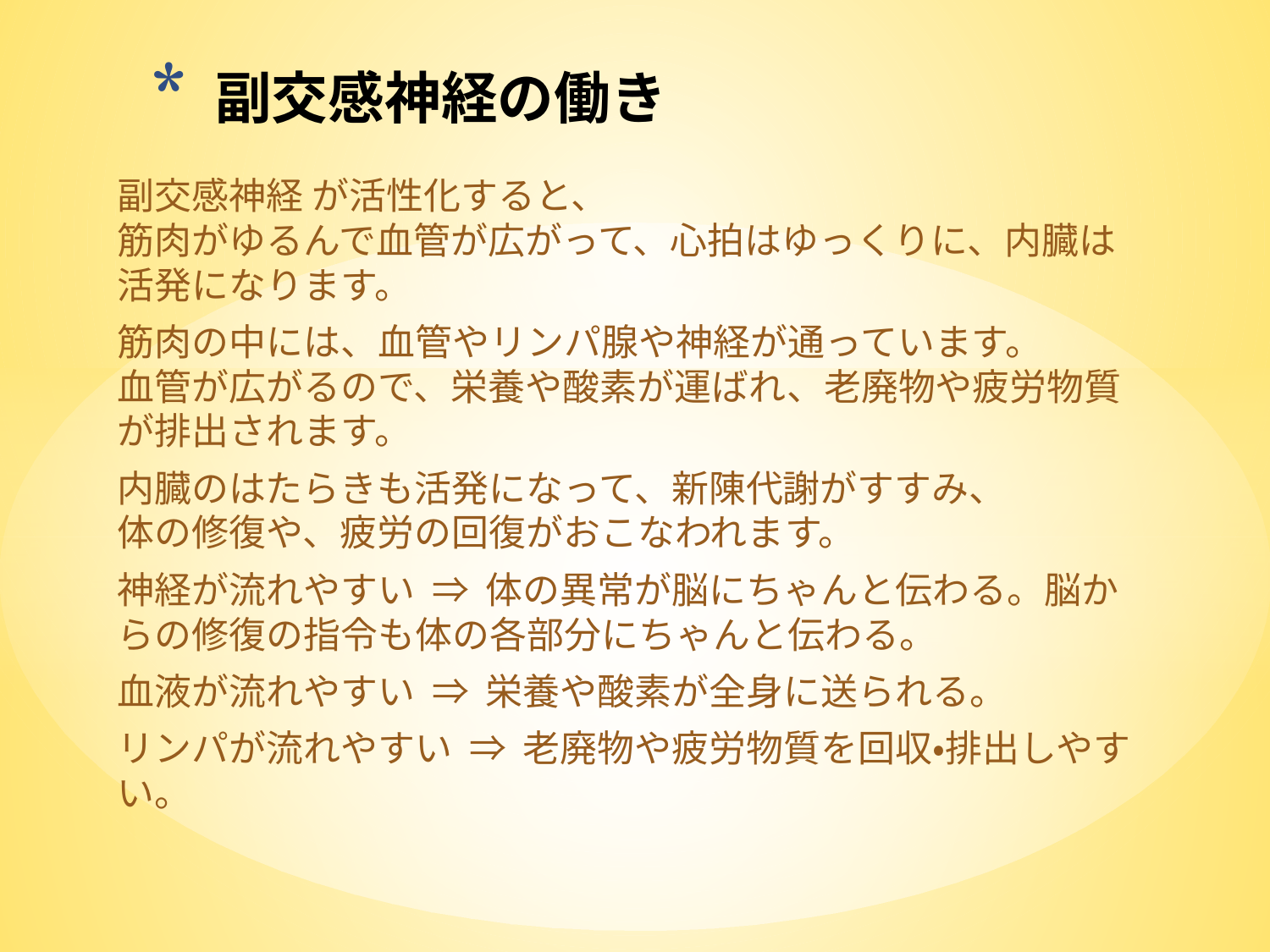

# 副交感神経の働き
副交感神経 が活性化すると、
筋肉がゆるんで血管が広がって、心拍はゆっくりに、内臓は活発になります。
筋肉の中には、血管やリンパ腺や神経が通っています。
血管が広がるので、栄養や酸素が運ばれ、老廃物や疲労物質が排出されます。
内臓のはたらきも活発になって、新陳代謝がすすみ、
体の修復や、疲労の回復がおこなわれます。
神経が流れやすい  ⇒  体の異常が脳にちゃんと伝わる。脳からの修復の指令も体の各部分にちゃんと伝わる。
血液が流れやすい  ⇒  栄養や酸素が全身に送られる。
リンパが流れやすい  ⇒  老廃物や疲労物質を回収・排出しやすい。